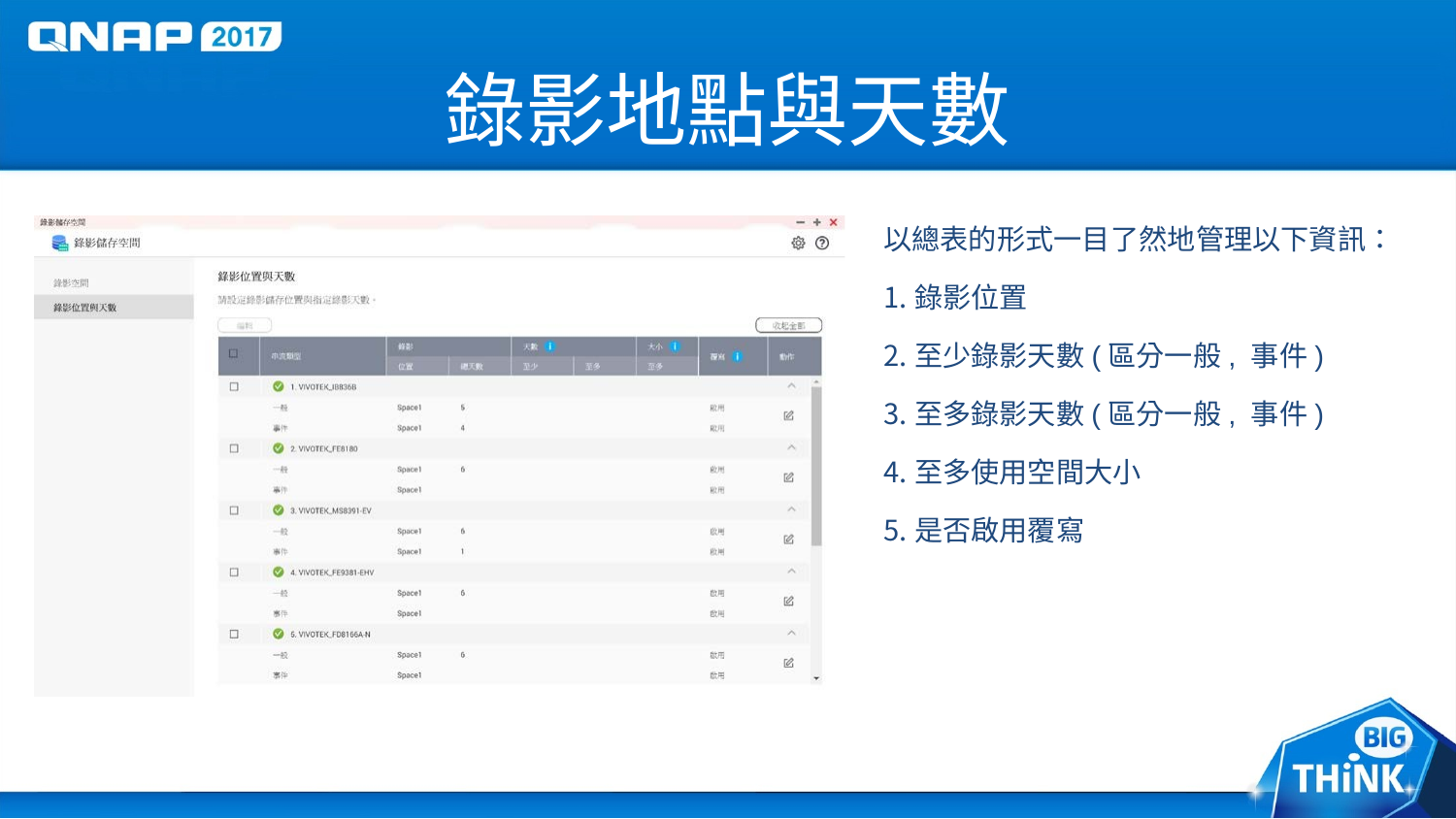

# 錄影地點與天數

以總表的形式一目了然地管理以下資訊：
錄影位置
至少錄影天數(區分一般, 事件)
至多錄影天數(區分一般, 事件)
至多使用空間大小
是否啟用覆寫